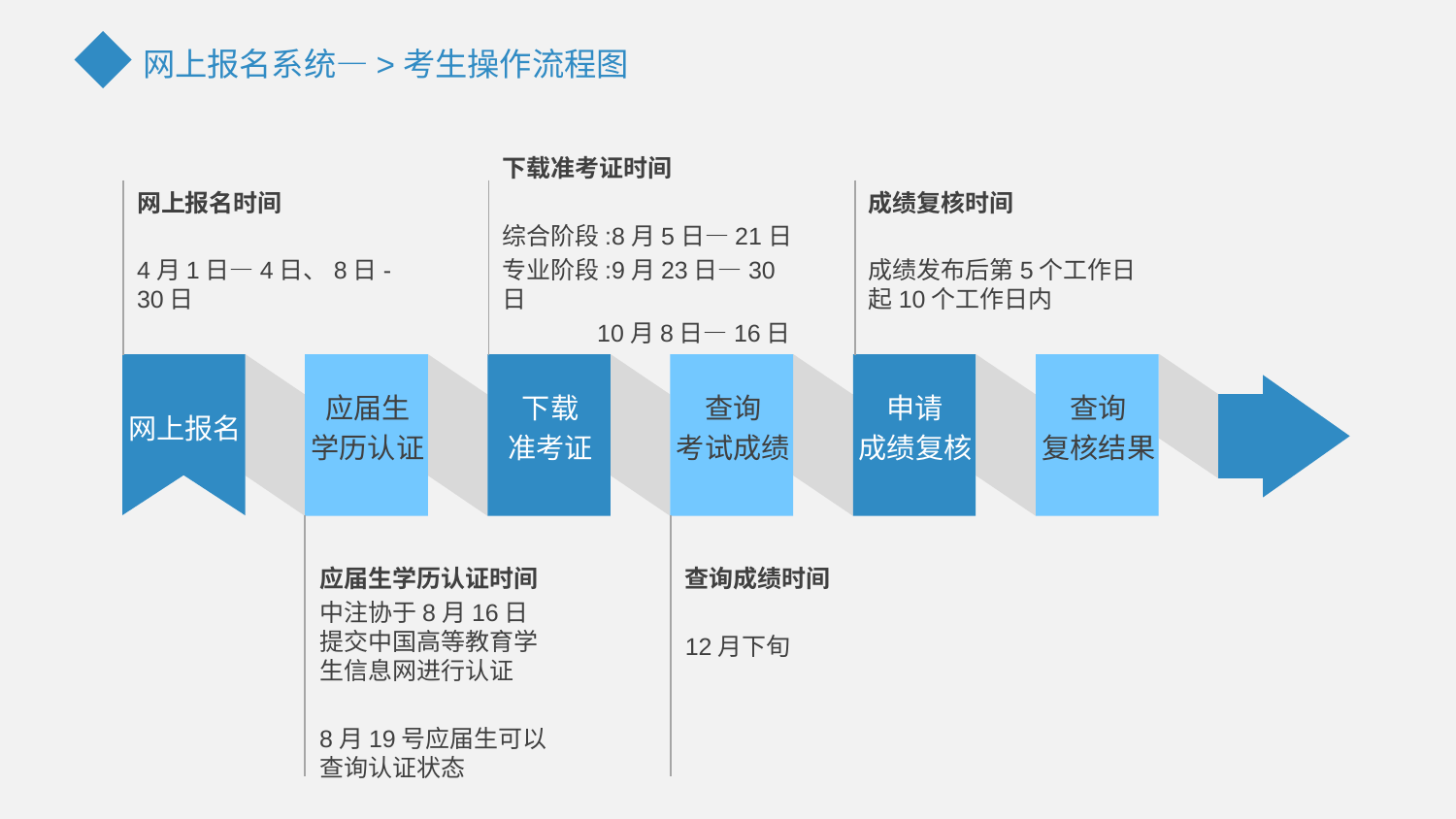

网上报名系统—>考生操作流程图
下载准考证时间

综合阶段:8月5日—21日
专业阶段:9月23日—30日
              10月8日—16日
成绩复核时间

成绩发布后第5个工作日起10个工作日内

网上报名时间

4月1日—4日、8日-30日

应届生
学历认证

下载
准考证

查询
考试成绩

申请
成绩复核

查询
复核结果

网上报名

应届生学历认证时间
中注协于8月16日提交中国高等教育学生信息网进行认证

8月19号应届生可以查询认证状态

查询成绩时间

12月下旬